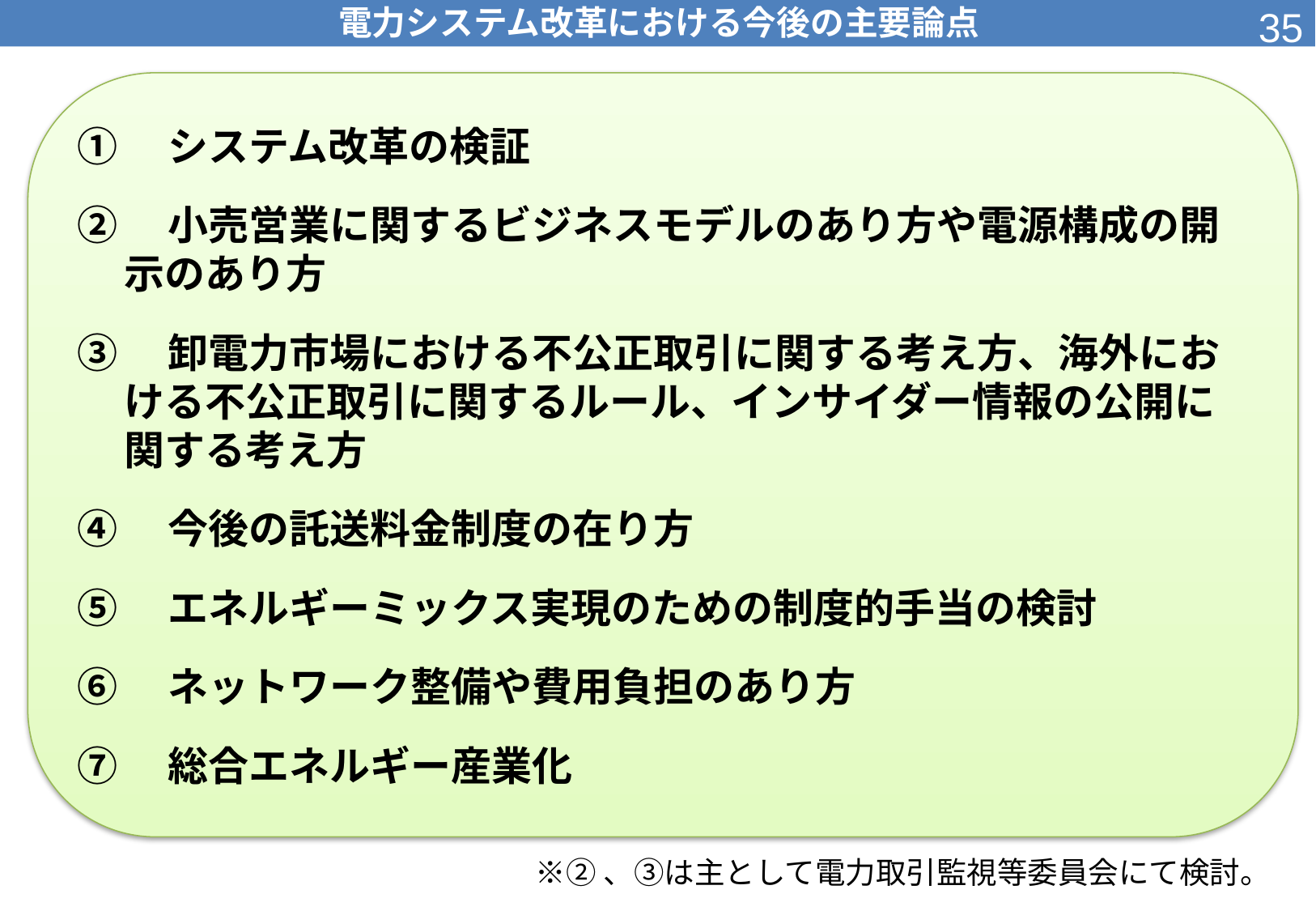

35
電力システム改革における今後の主要論点
①　システム改革の検証
②　小売営業に関するビジネスモデルのあり方や電源構成の開示のあり方
③　卸電力市場における不公正取引に関する考え方、海外における不公正取引に関するルール、インサイダー情報の公開に関する考え方
④　今後の託送料金制度の在り方
⑤　エネルギーミックス実現のための制度的手当の検討
⑥　ネットワーク整備や費用負担のあり方
⑦　総合エネルギー産業化
※②、③は主として電力取引監視等委員会にて検討。